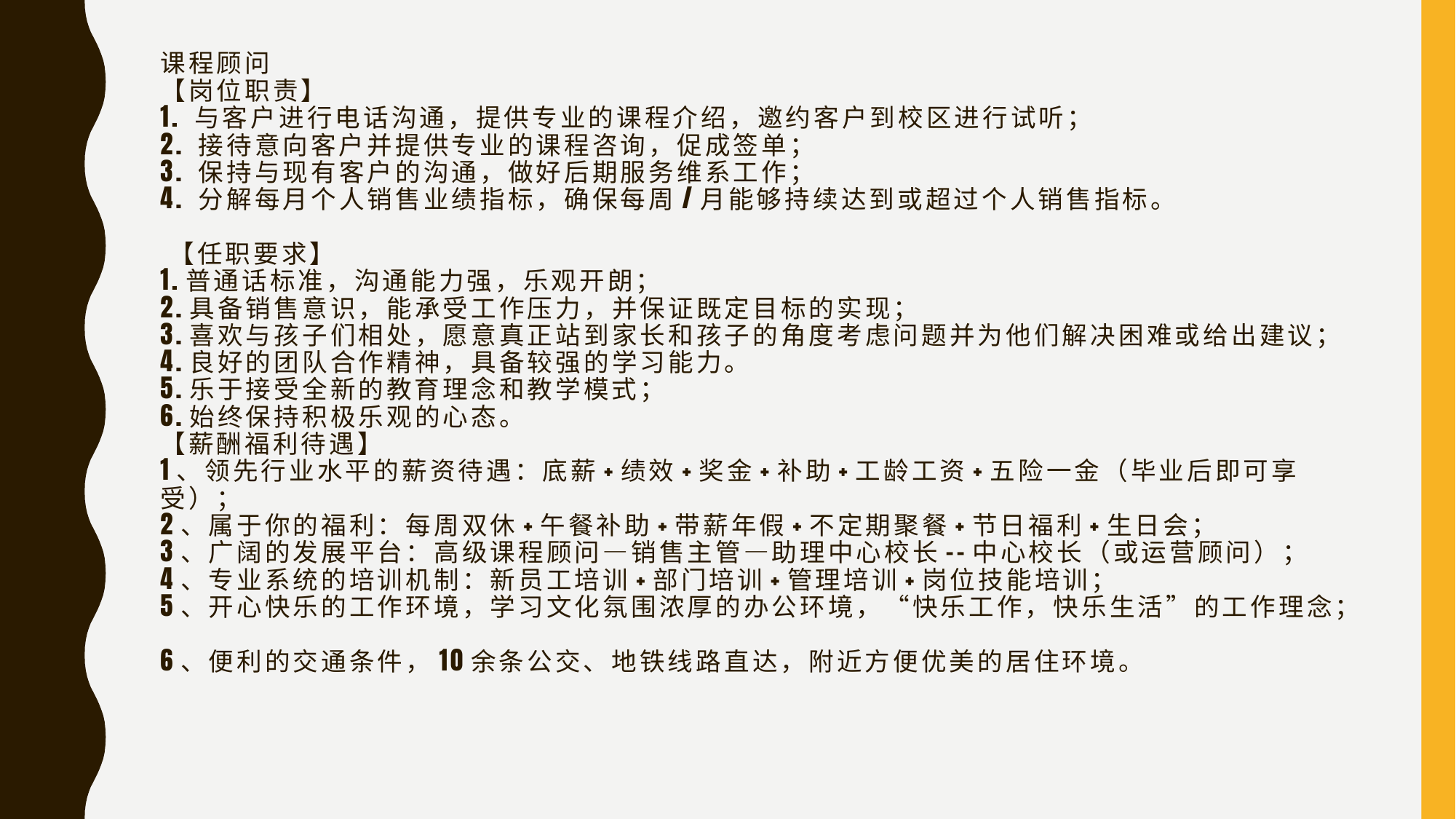

# 课程顾问 【岗位职责】 1. 与客户进行电话沟通，提供专业的课程介绍，邀约客户到校区进行试听； 2. 接待意向客户并提供专业的课程咨询，促成签单； 3. 保持与现有客户的沟通，做好后期服务维系工作； 4. 分解每月个人销售业绩指标，确保每周/月能够持续达到或超过个人销售指标。    【任职要求】 1.普通话标准，沟通能力强，乐观开朗； 2.具备销售意识，能承受工作压力，并保证既定目标的实现； 3.喜欢与孩子们相处，愿意真正站到家长和孩子的角度考虑问题并为他们解决困难或给出建议； 4.良好的团队合作精神，具备较强的学习能力。 5.乐于接受全新的教育理念和教学模式； 6.始终保持积极乐观的心态。 【薪酬福利待遇】 1、领先行业水平的薪资待遇：底薪+绩效+奖金+补助+工龄工资+五险一金（毕业后即可享受）； 2、属于你的福利：每周双休+午餐补助+带薪年假+不定期聚餐+节日福利+生日会； 3、广阔的发展平台：高级课程顾问—销售主管—助理中心校长--中心校长（或运营顾问）； 4、专业系统的培训机制：新员工培训+部门培训+管理培训+岗位技能培训； 5、开心快乐的工作环境，学习文化氛围浓厚的办公环境，“快乐工作，快乐生活”的工作理念； 6、便利的交通条件，10余条公交、地铁线路直达，附近方便优美的居住环境。